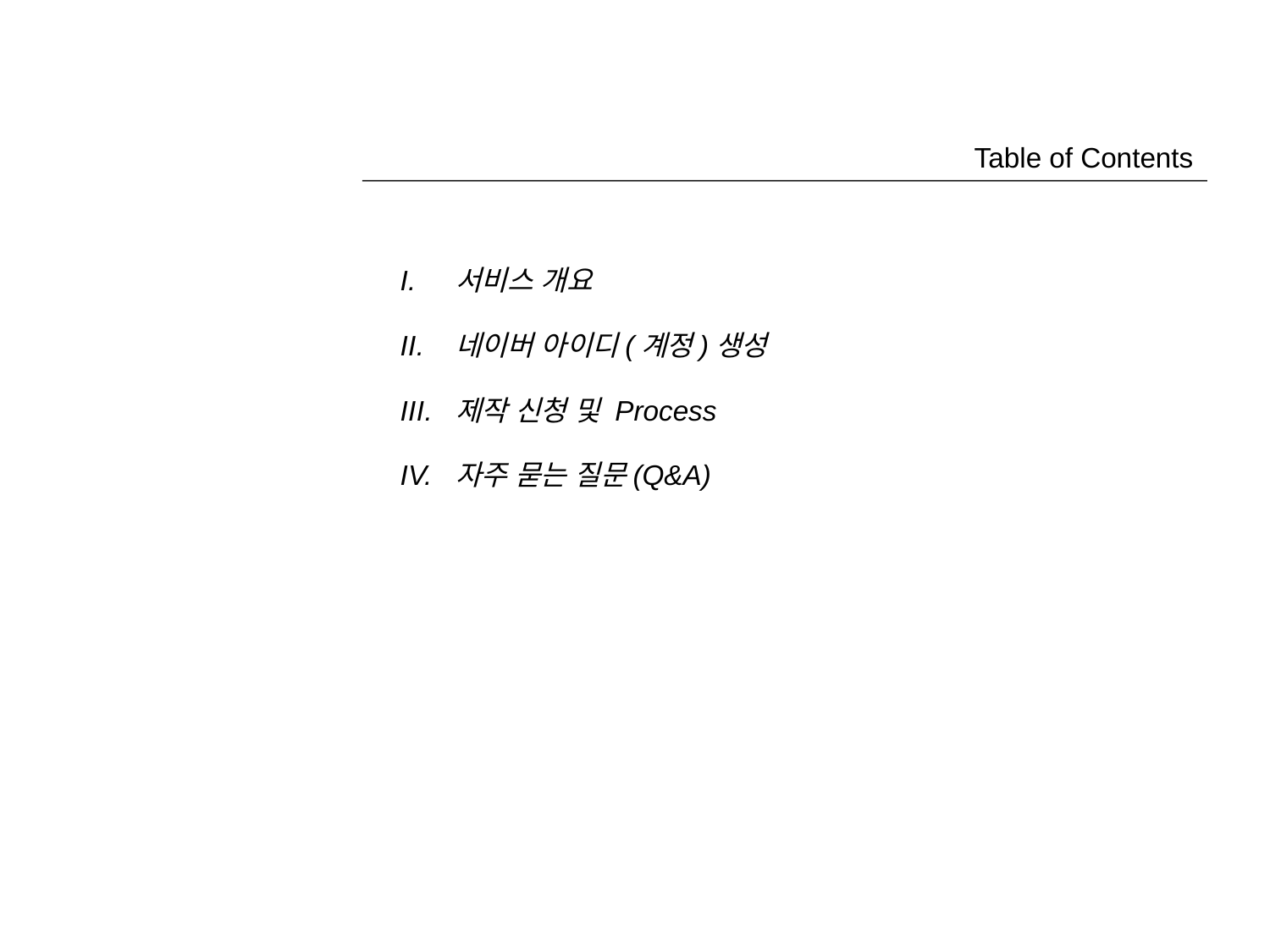

Table of Contents

서비스 개요
네이버 아이디(계정)생성
제작 신청 및 Process
자주 묻는 질문(Q&A)